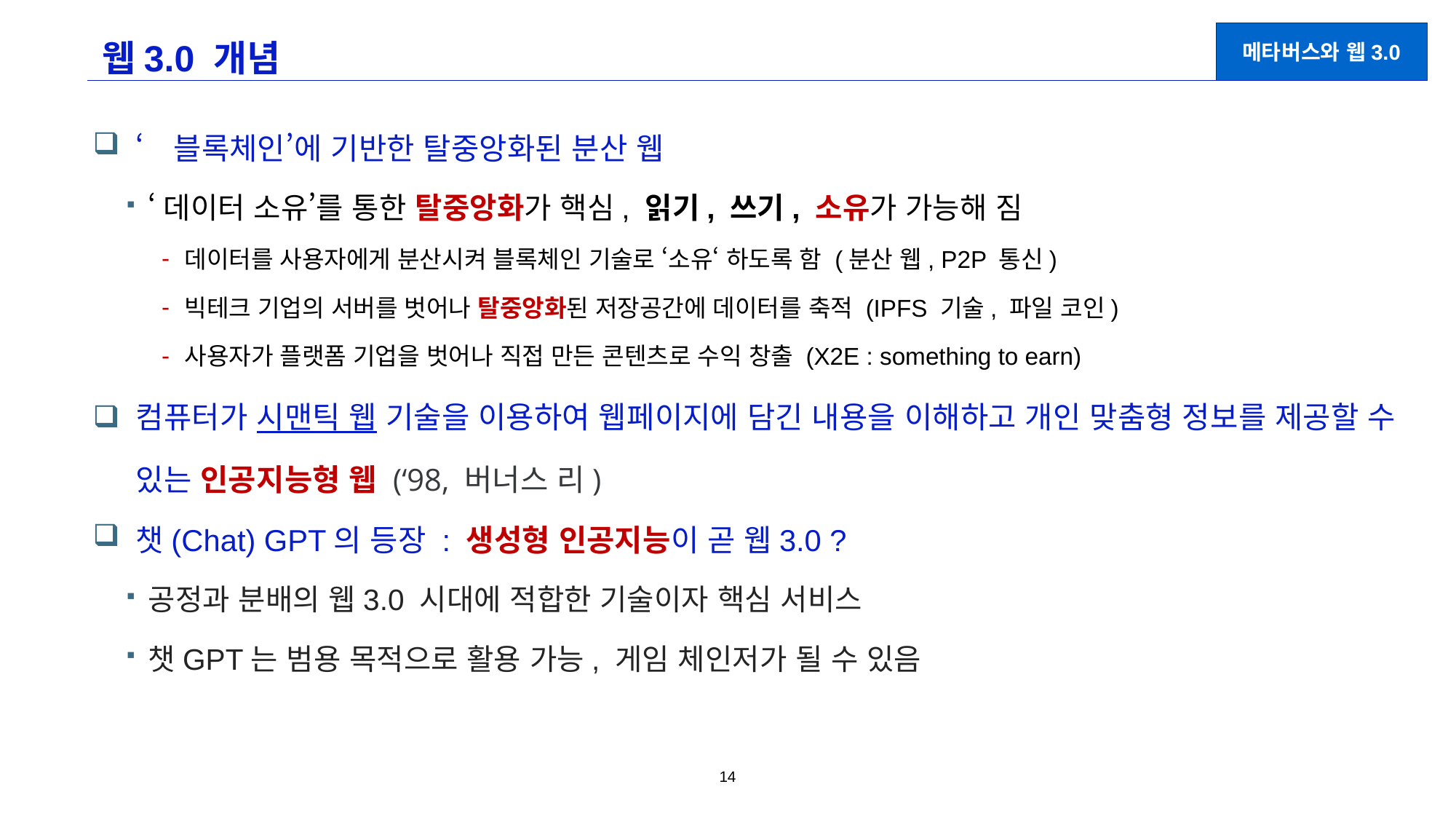

# 웹3.0 개념
메타버스와 웹3.0
‘블록체인’에 기반한 탈중앙화된 분산 웹
‘데이터 소유’를 통한 탈중앙화가 핵심, 읽기, 쓰기, 소유가 가능해 짐
데이터를 사용자에게 분산시켜 블록체인 기술로 ‘소유‘ 하도록 함 (분산 웹, P2P 통신)
빅테크 기업의 서버를 벗어나 탈중앙화된 저장공간에 데이터를 축적 (IPFS 기술, 파일 코인)
사용자가 플랫폼 기업을 벗어나 직접 만든 콘텐츠로 수익 창출 (X2E : something to earn)
컴퓨터가 시맨틱 웹 기술을 이용하여 웹페이지에 담긴 내용을 이해하고 개인 맞춤형 정보를 제공할 수 있는 인공지능형 웹 (‘98, 버너스 리)
챗(Chat) GPT의 등장 : 생성형 인공지능이 곧 웹3.0 ?
공정과 분배의 웹3.0 시대에 적합한 기술이자 핵심 서비스
챗GPT는 범용 목적으로 활용 가능, 게임 체인저가 될 수 있음